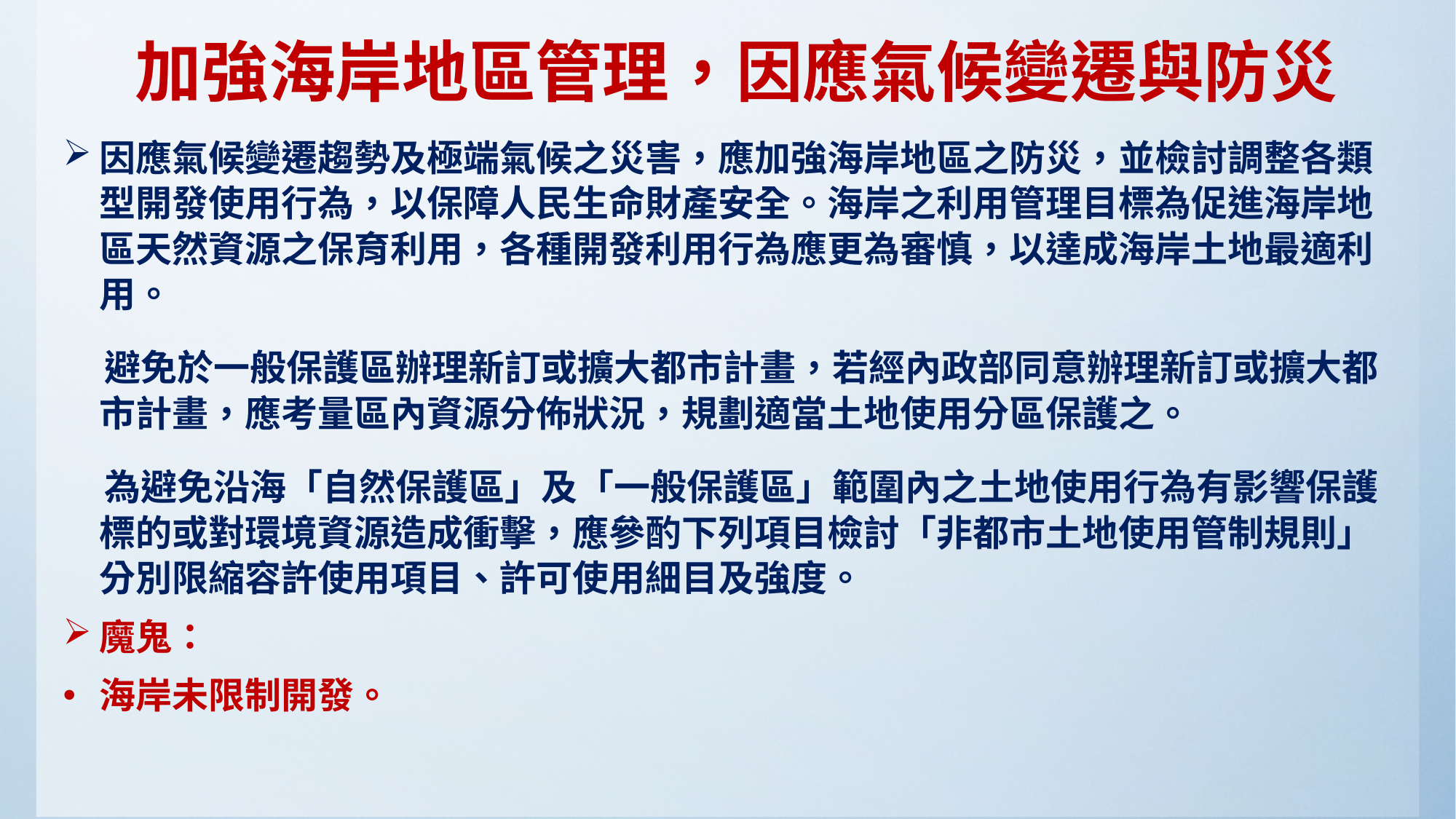

# 加強海岸地區管理，因應氣候變遷與防災
因應氣候變遷趨勢及極端氣候之災害，應加強海岸地區之防災，並檢討調整各類型開發使用行為，以保障人民生命財產安全。海岸之利用管理目標為促進海岸地區天然資源之保育利用，各種開發利用行為應更為審慎，以達成海岸土地最適利用。
    避免於一般保護區辦理新訂或擴大都市計畫，若經內政部同意辦理新訂或擴大都市計畫，應考量區內資源分佈狀況，規劃適當土地使用分區保護之。
    為避免沿海「自然保護區」及「一般保護區」範圍內之土地使用行為有影響保護標的或對環境資源造成衝擊，應參酌下列項目檢討「非都市土地使用管制規則」分別限縮容許使用項目、許可使用細目及強度。
魔鬼：
海岸未限制開發。